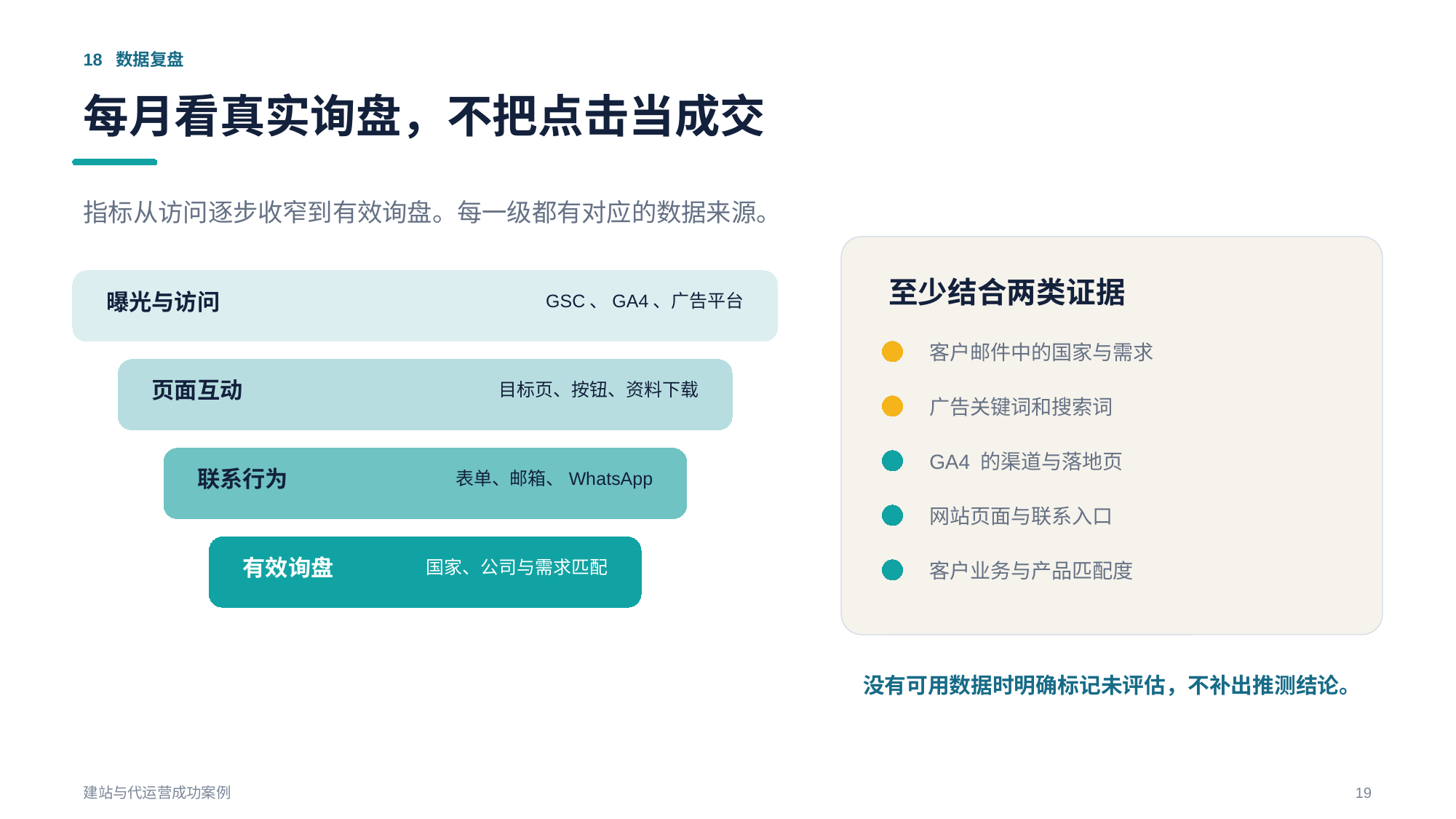

18  数据复盘
每月看真实询盘，不把点击当成交

指标从访问逐步收窄到有效询盘。每一级都有对应的数据来源。

至少结合两类证据

曝光与访问
GSC、GA4、广告平台
客户邮件中的国家与需求

页面互动
目标页、按钮、资料下载
广告关键词和搜索词

GA4 的渠道与落地页

联系行为
表单、邮箱、WhatsApp
网站页面与联系入口

有效询盘
国家、公司与需求匹配
客户业务与产品匹配度

没有可用数据时明确标记未评估，不补出推测结论。
建站与代运营成功案例
19